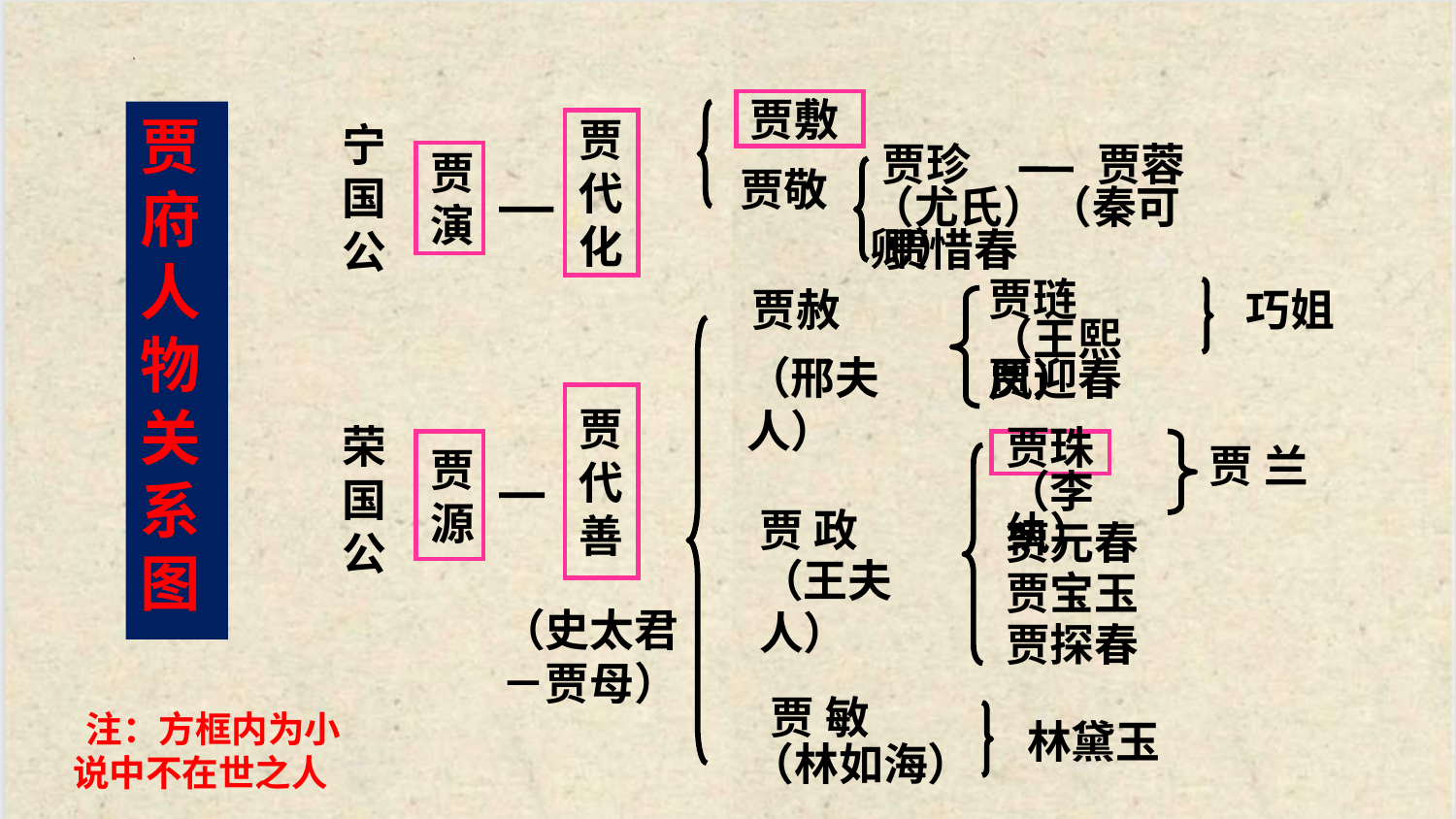

贾敷
贾府人物关系图

宁国公
贾
代
化
贾珍
贾蓉
贾
演

贾敬

（尤氏）（秦可卿）

贾惜春

贾琏
巧姐
贾赦

（王熙凤）

（邢夫人）
贾迎春
贾
代
善
荣国公
贾
源
贾珠

贾 兰

（李纨）

贾 政
贾元春
（王夫人）
贾宝玉
（史太君－贾母）
贾探春
贾 敏
 注：方框内为小说中不在世之人

林黛玉
（林如海）